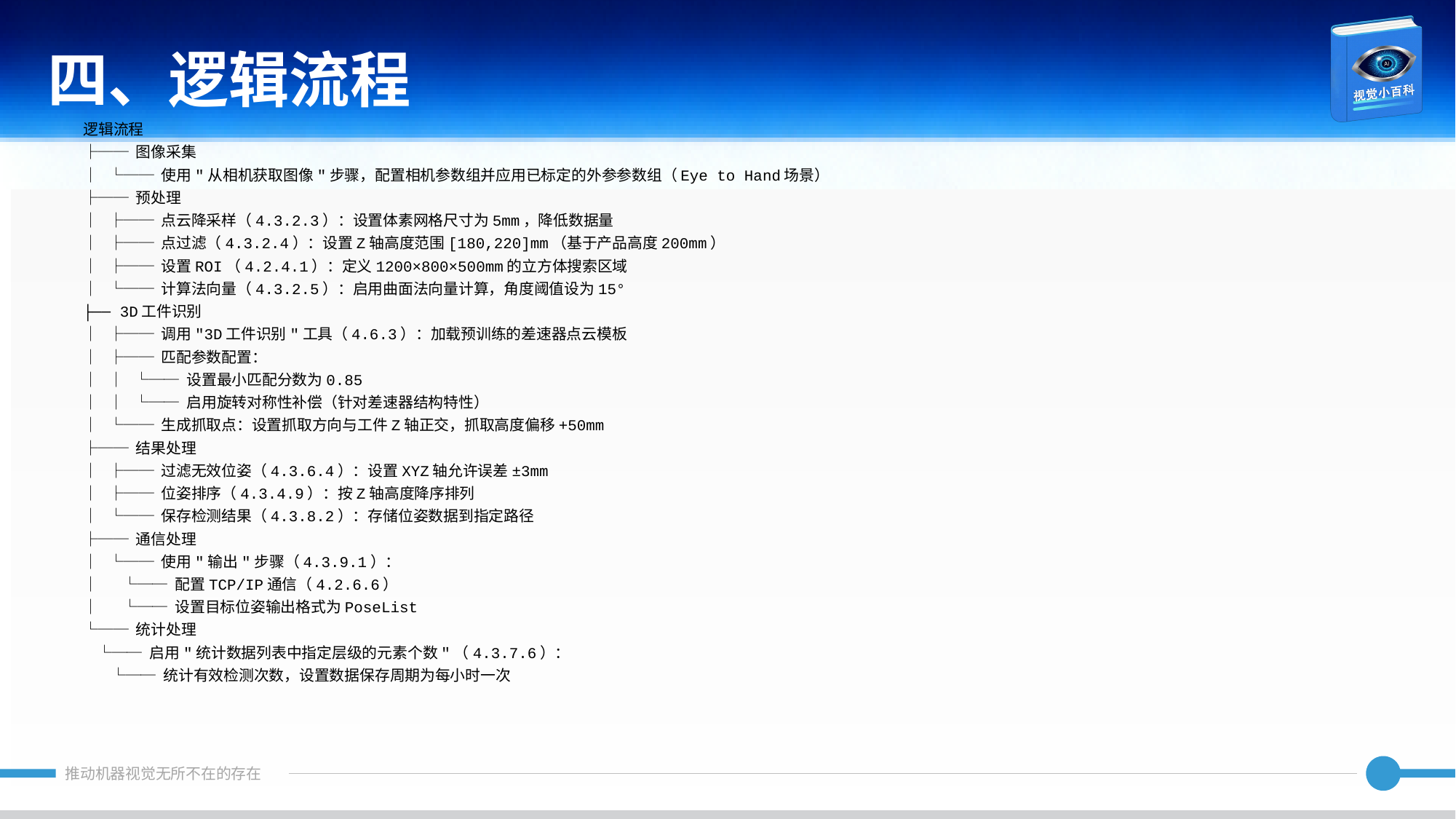

四、逻辑流程

逻辑流程
├── 图像采集
│   └── 使用"从相机获取图像"步骤，配置相机参数组并应用已标定的外参参数组（Eye to Hand场景）
├── 预处理
│   ├── 点云降采样（4.3.2.3）：设置体素网格尺寸为5mm，降低数据量
│   ├── 点过滤（4.3.2.4）：设置Z轴高度范围[180,220]mm（基于产品高度200mm）
│   ├── 设置ROI（4.2.4.1）：定义1200×800×500mm的立方体搜索区域
│   └── 计算法向量（4.3.2.5）：启用曲面法向量计算，角度阈值设为15°
├── 3D工件识别
│   ├── 调用"3D工件识别"工具（4.6.3）：加载预训练的差速器点云模板
│   ├── 匹配参数配置：
│   │   └── 设置最小匹配分数为0.85
│   │   └── 启用旋转对称性补偿（针对差速器结构特性）
│   └── 生成抓取点：设置抓取方向与工件Z轴正交，抓取高度偏移+50mm
├── 结果处理
│   ├── 过滤无效位姿（4.3.6.4）：设置XYZ轴允许误差±3mm
│   ├── 位姿排序（4.3.4.9）：按Z轴高度降序排列
│   └── 保存检测结果（4.3.8.2）：存储位姿数据到指定路径
├── 通信处理
│   └── 使用"输出"步骤（4.3.9.1）：
│       └── 配置TCP/IP通信（4.2.6.6）
│       └── 设置目标位姿输出格式为PoseList
└── 统计处理
    └── 启用"统计数据列表中指定层级的元素个数"（4.3.7.6）：
        └── 统计有效检测次数，设置数据保存周期为每小时一次
9